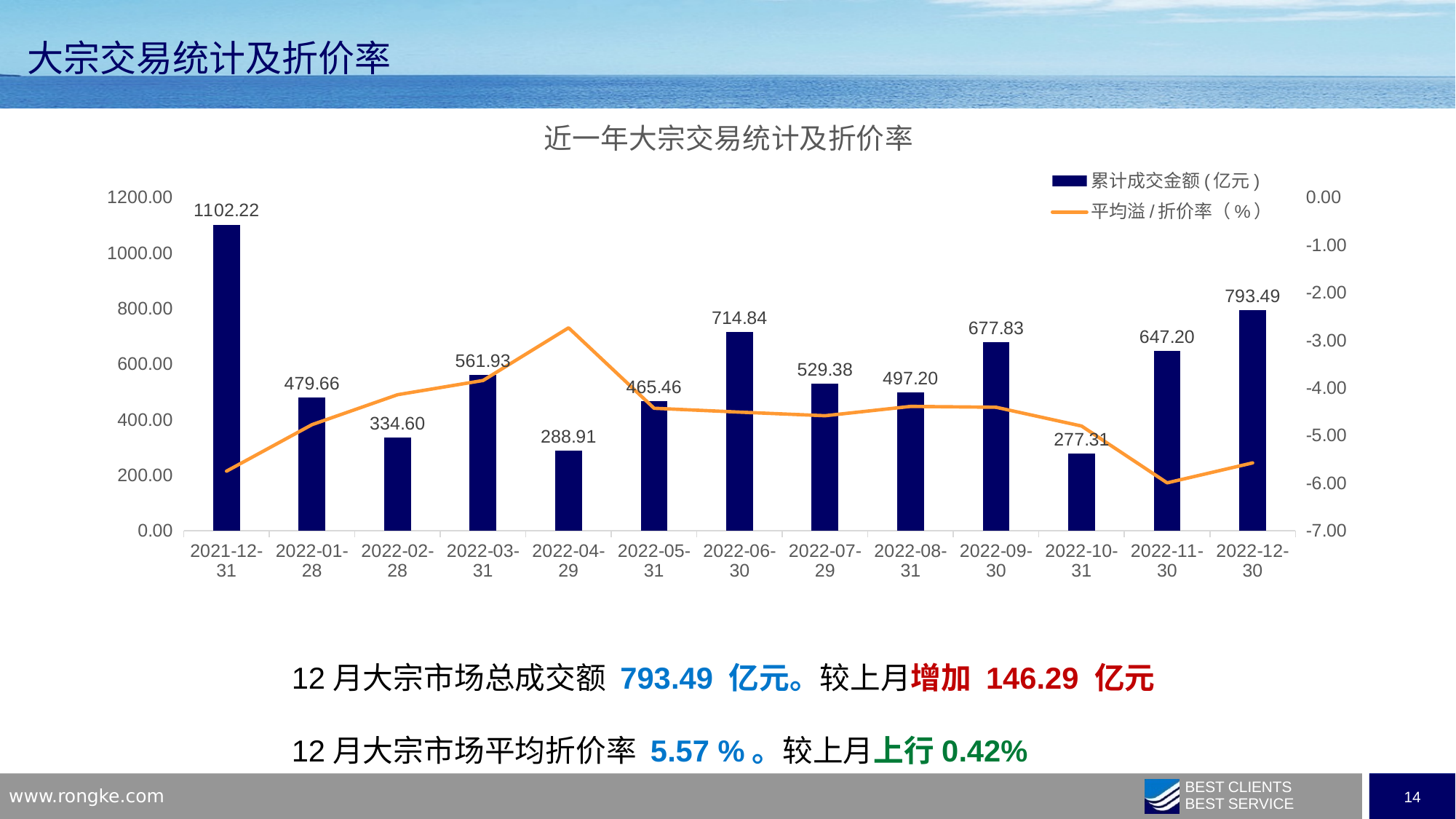

大宗交易统计及折价率

### Chart: 近一年大宗交易统计及折价率

| Category | 累计成交金额(亿元) | 平均溢/折价率（%） |
|---|---|---|
| 2021-12-31 | 1102.216247 | -5.748175887081026 |
| 2022-01-28 | 479.66324000000003 | -4.771063104666303 |
| 2022-02-28 | 334.59879900000004 | -4.143273806647112 |
| 2022-03-31 | 561.925073 | -3.843916225646399 |
| 2022-04-29 | 288.914908 | -2.738147970056367 |
| 2022-05-31 | 465.46029699999997 | -4.427090305480443 |
| 2022-06-30 | 714.844381 | -4.508599475663887 |
| 2022-07-29 | 529.377876 | -4.58482896849249 |
| 2022-08-31 | 497.20311200000003 | -4.388686385627683 |
| 2022-09-30 | 677.829033 | -4.406494113619383 |
| 2022-10-31 | 277.309267 | -4.800564430429797 |
| 2022-11-30 | 647.196522 | -5.993024010735412 |
| 2022-12-30 | 793.490331 | -5.574228055014776 |
12月大宗市场总成交额 793.49 亿元。较上月增加 146.29 亿元
12月大宗市场平均折价率 5.57 %。较上月上行0.42%